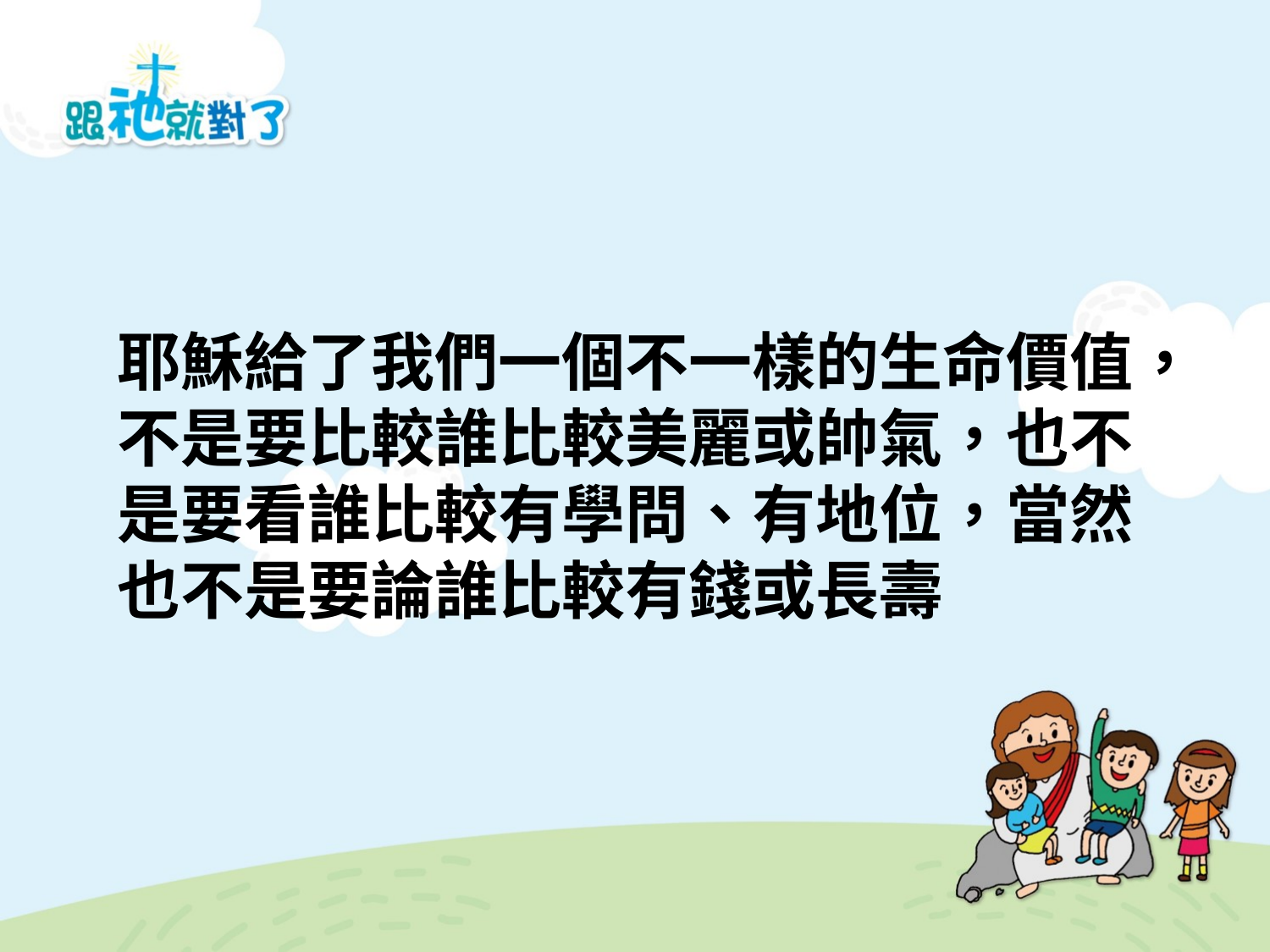

耶穌給了我們一個不一樣的生命價值，不是要比較誰比較美麗或帥氣，也不是要看誰比較有學問、有地位，當然也不是要論誰比較有錢或長壽